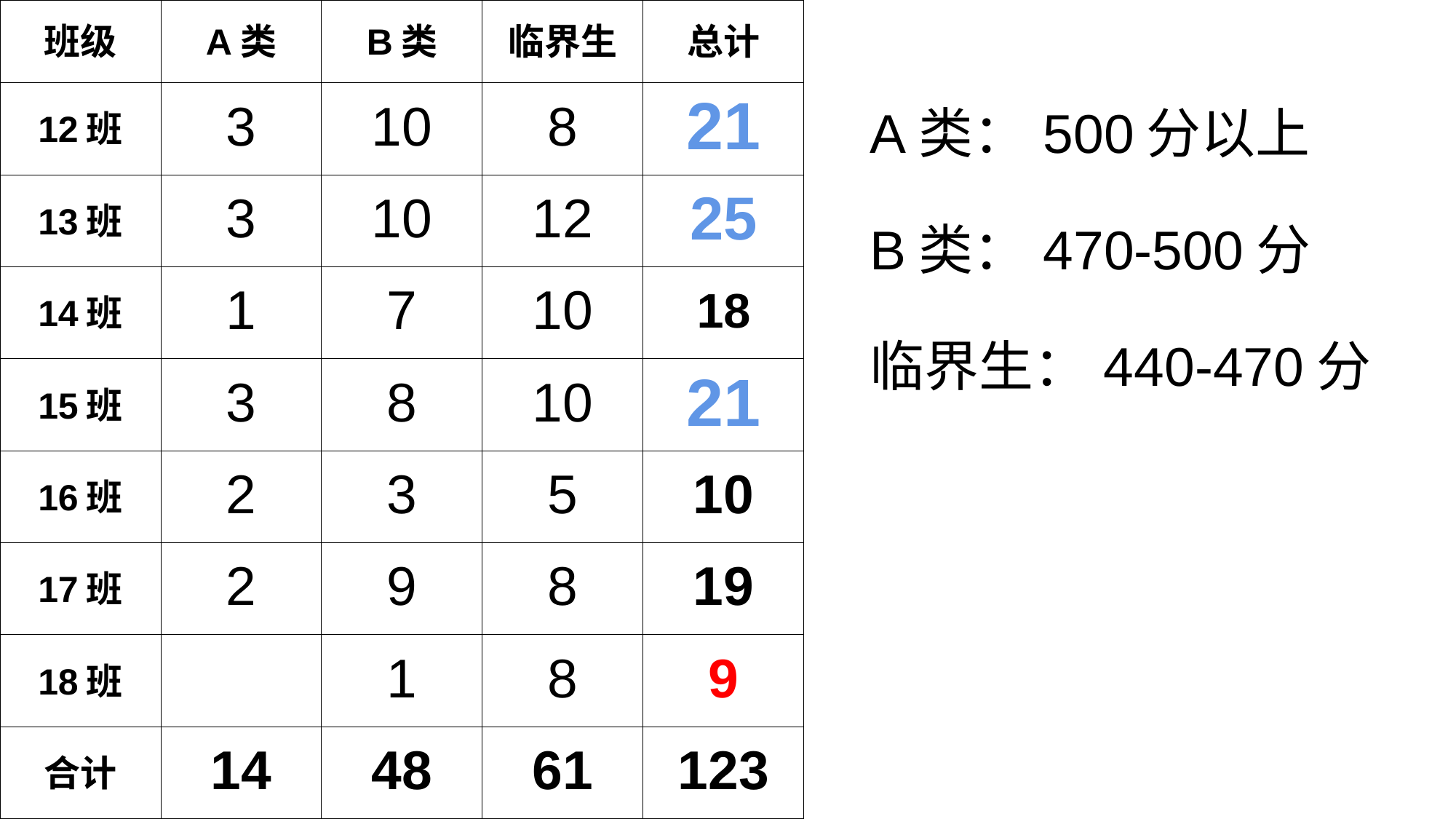

| 班级 | A类 | B类 | 临界生 | 总计 |
| --- | --- | --- | --- | --- |
| 12班 | 3 | 10 | 8 | 21 |
| 13班 | 3 | 10 | 12 | 25 |
| 14班 | 1 | 7 | 10 | 18 |
| 15班 | 3 | 8 | 10 | 21 |
| 16班 | 2 | 3 | 5 | 10 |
| 17班 | 2 | 9 | 8 | 19 |
| 18班 |  | 1 | 8 | 9 |
| 合计 | 14 | 48 | 61 | 123 |
| A类：500分以上 |
| --- |
| B类：470-500分 |
| 临界生：440-470分 |
单击此处添加标题